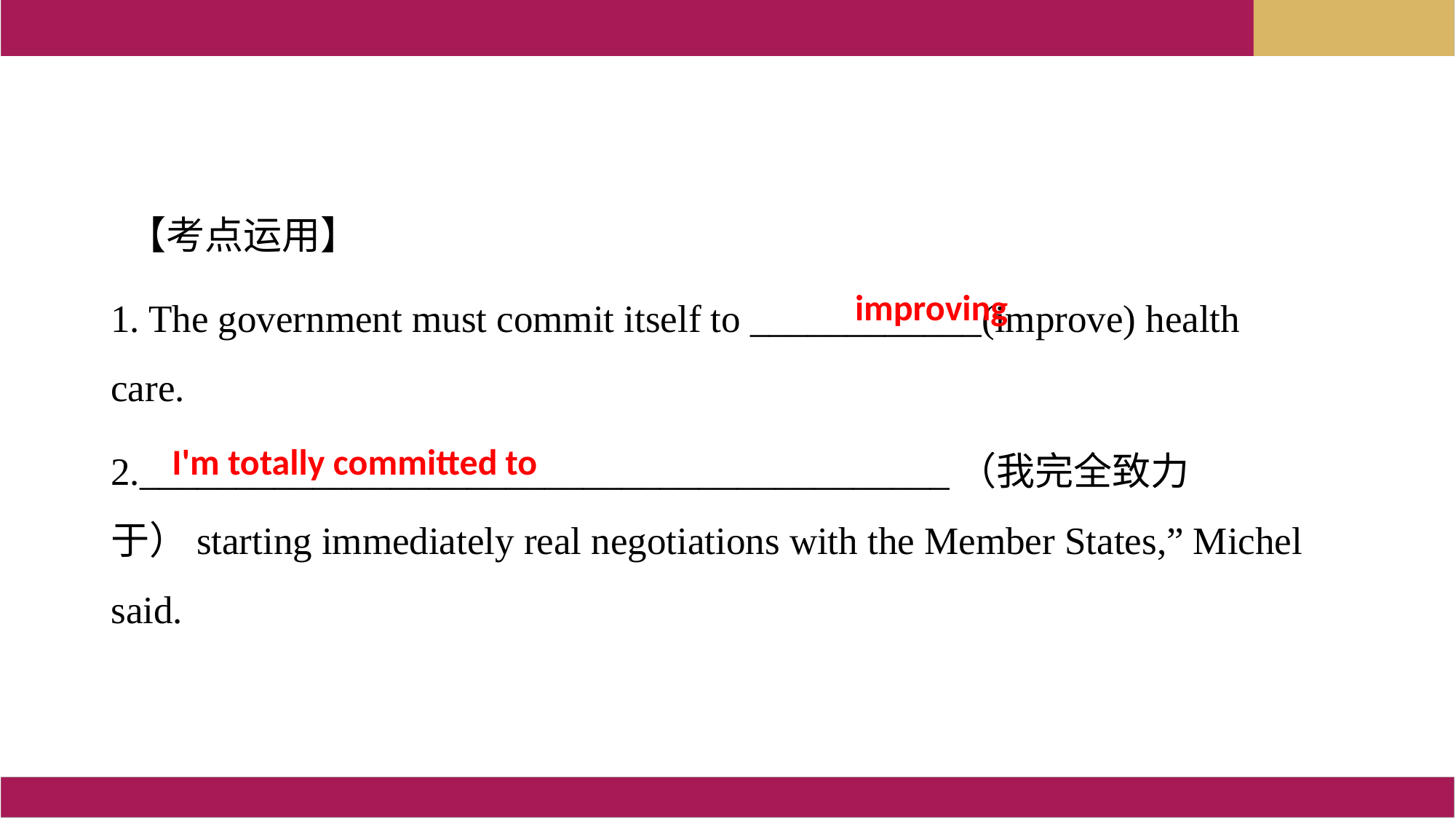

【考点运用】
1. The government must commit itself to ____________(improve) health care.
2.__________________________________________（我完全致力于）starting immediately real negotiations with the Member States,” Michel said.
improving
I'm totally committed to